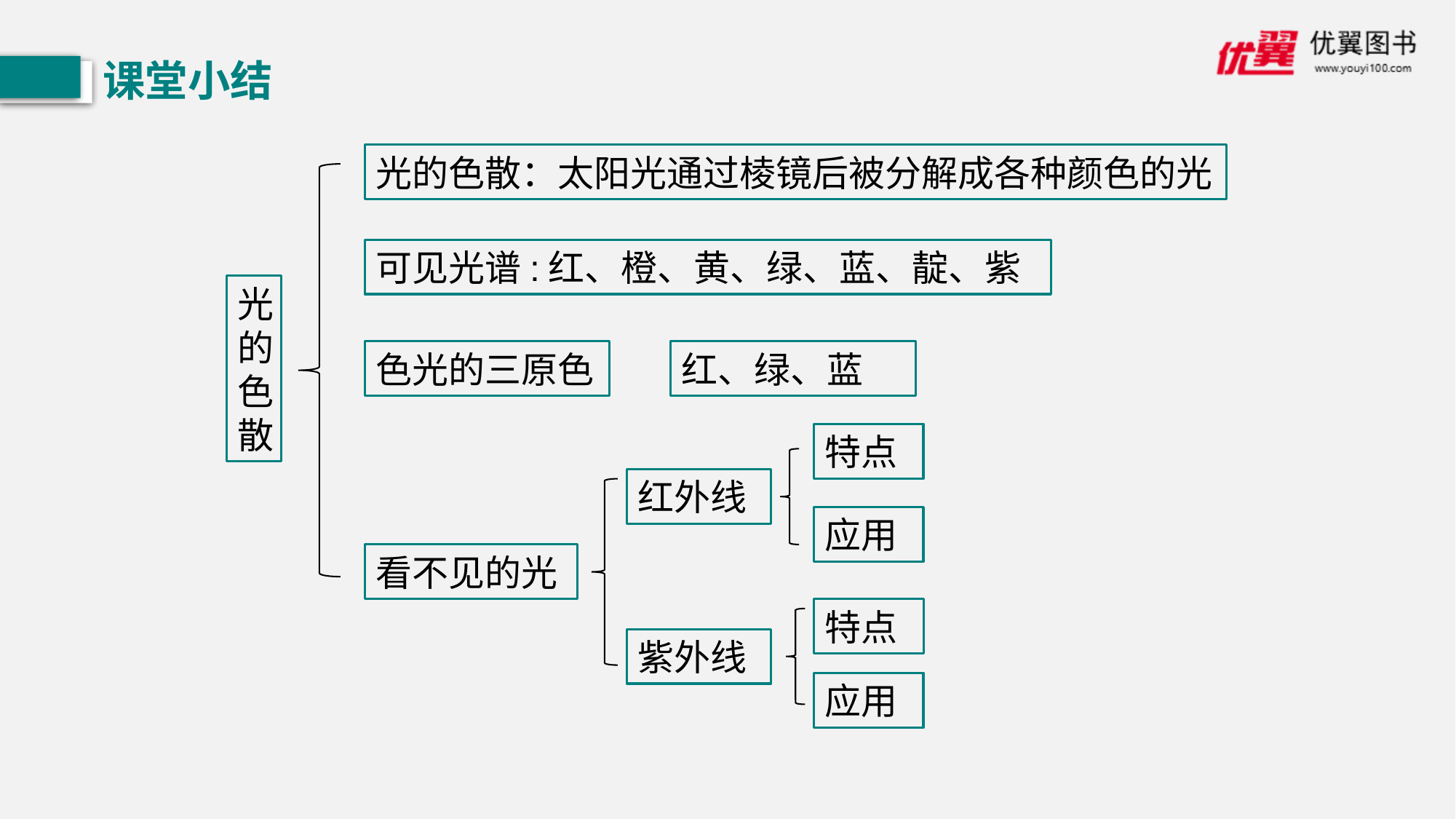

课堂小结

光的色散：太阳光通过棱镜后被分解成各种颜色的光

可见光谱:红、橙、黄、绿、蓝、靛、紫

光的色散

色光的三原色
红、绿、蓝

特点

红外线

应用
看不见的光

特点

紫外线

应用